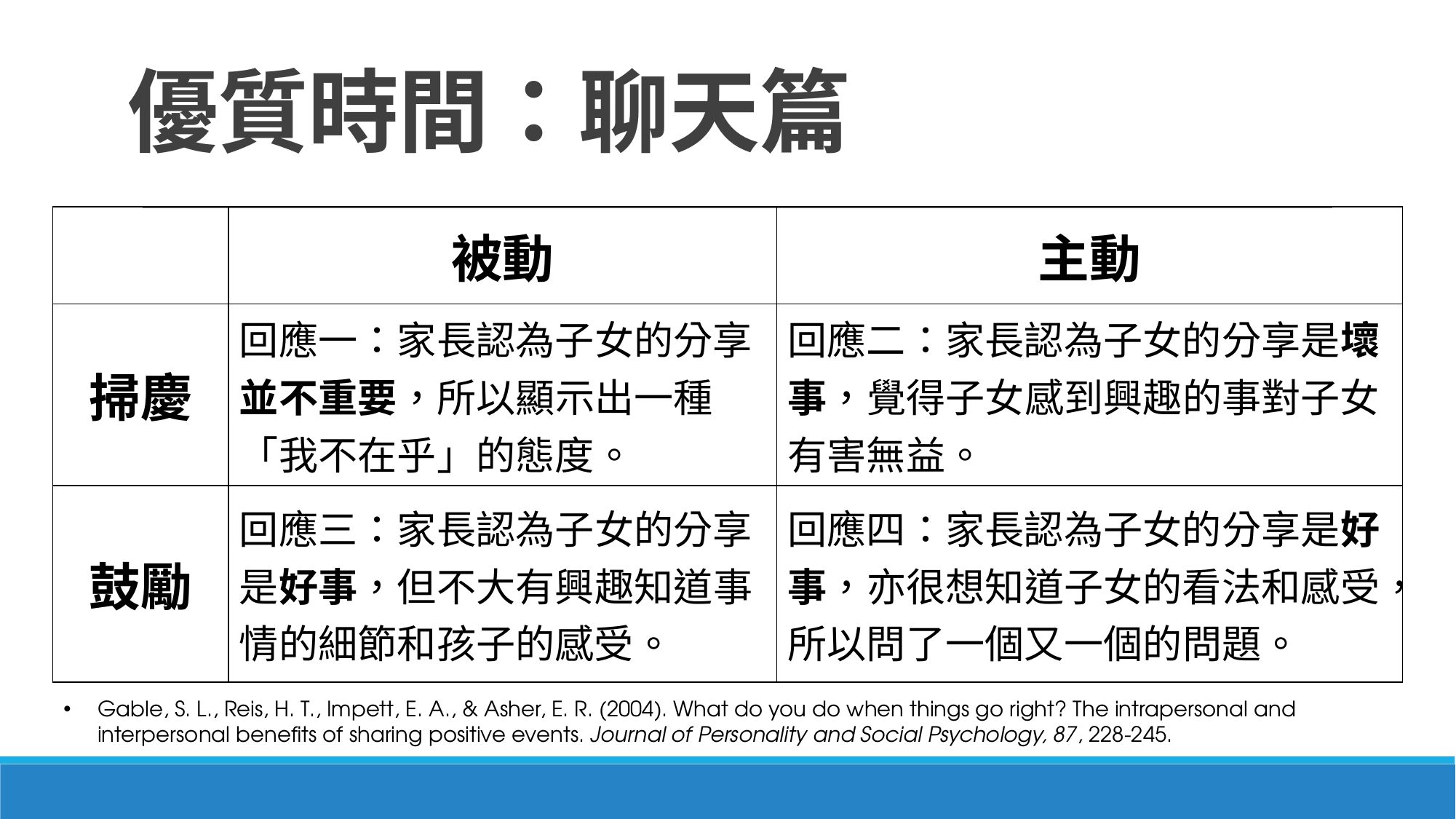

# 優質時間：聊天篇
|  | 被動 | 主動 |
| --- | --- | --- |
| 掃慶 | 回應一：家長認為子女的分享並不重要，所以顯示出一種「我不在乎」的態度。 | 回應二：家長認為子女的分享是壞事，覺得子女感到興趣的事對子女有害無益。 |
| 鼓勵 | 回應三：家長認為子女的分享是好事，但不大有興趣知道事情的細節和孩子的感受。 | 回應四：家長認為子女的分享是好事，亦很想知道子女的看法和感受，所以問了一個又一個的問題。 |
Gable, S. L., Reis, H. T., Impett, E. A., & Asher, E. R. (2004). What do you do when things go right? The intrapersonal and interpersonal benefits of sharing positive events. Journal of Personality and Social Psychology, 87, 228-245.